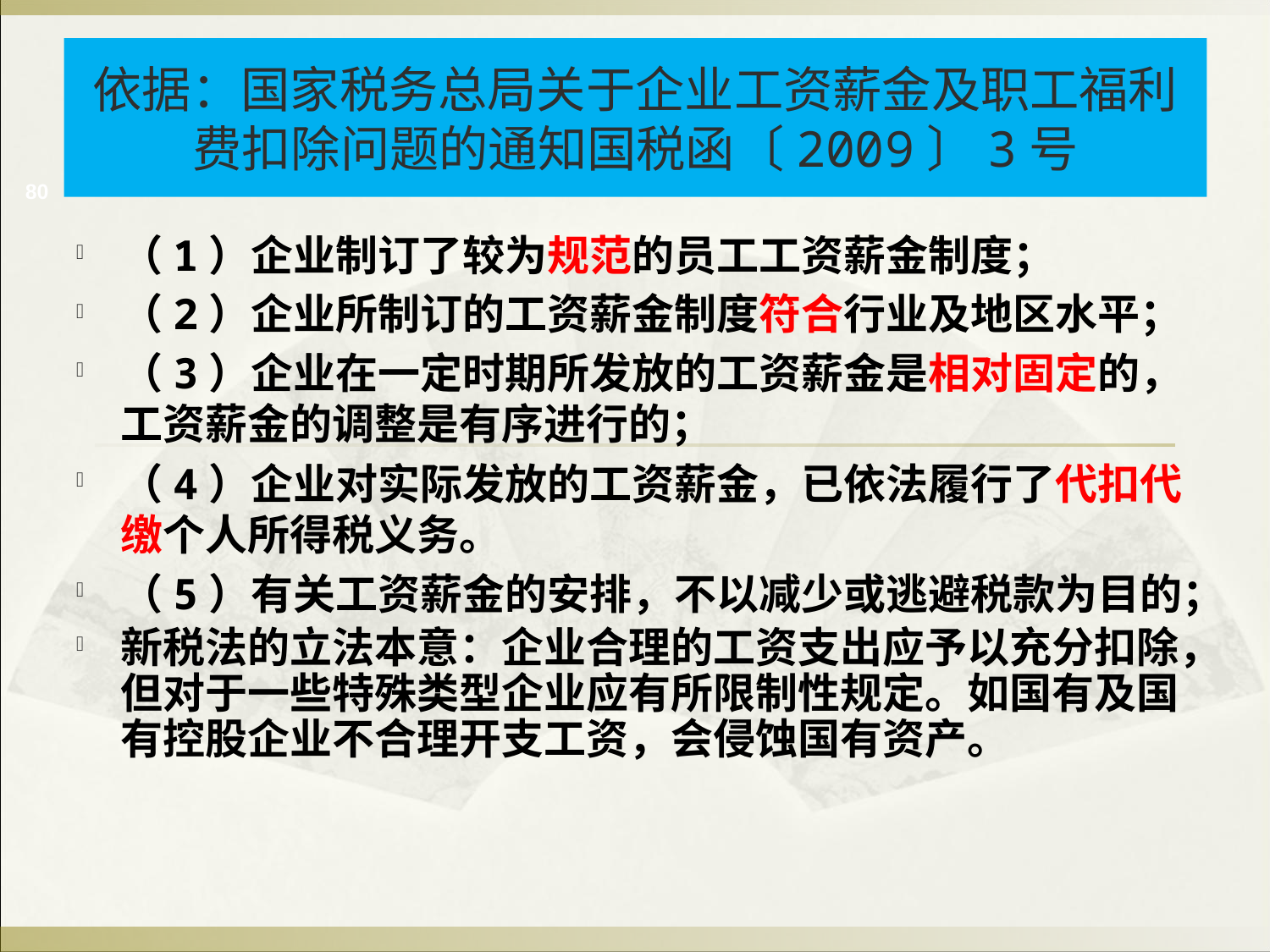

依据：国家税务总局关于企业工资薪金及职工福利费扣除问题的通知国税函〔2009〕3号
80
（1）企业制订了较为规范的员工工资薪金制度；
（2）企业所制订的工资薪金制度符合行业及地区水平；
（3）企业在一定时期所发放的工资薪金是相对固定的，工资薪金的调整是有序进行的；
（4）企业对实际发放的工资薪金，已依法履行了代扣代缴个人所得税义务。
（5）有关工资薪金的安排，不以减少或逃避税款为目的；
新税法的立法本意：企业合理的工资支出应予以充分扣除，但对于一些特殊类型企业应有所限制性规定。如国有及国有控股企业不合理开支工资，会侵蚀国有资产。